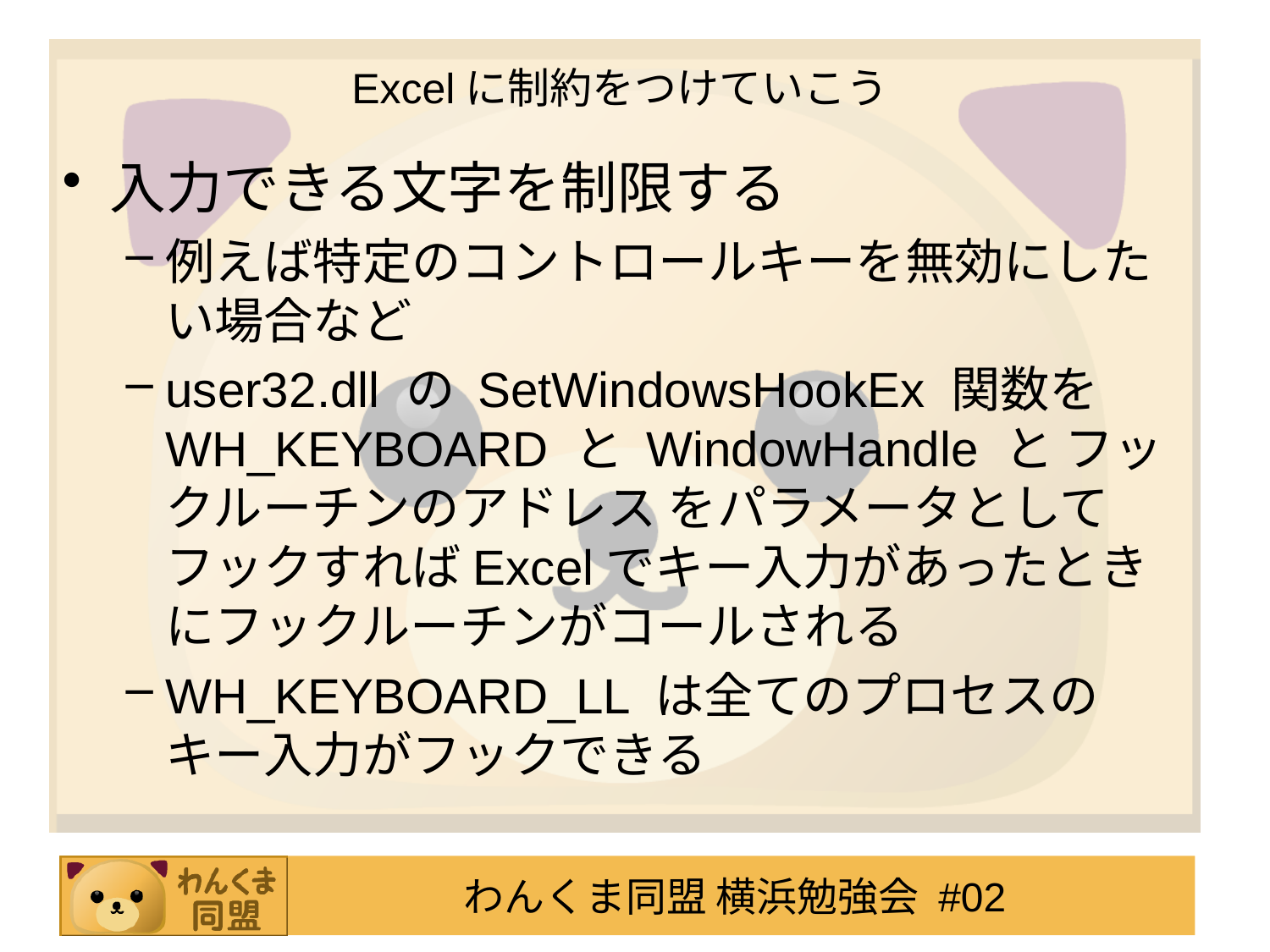

# Excelに制約をつけていこう
入力できる文字を制限する
例えば特定のコントロールキーを無効にしたい場合など
user32.dll の SetWindowsHookEx 関数を WH_KEYBOARD と WindowHandle と フックルーチンのアドレス をパラメータとしてフックすればExcelでキー入力があったときにフックルーチンがコールされる
WH_KEYBOARD_LL は全てのプロセスのキー入力がフックできる